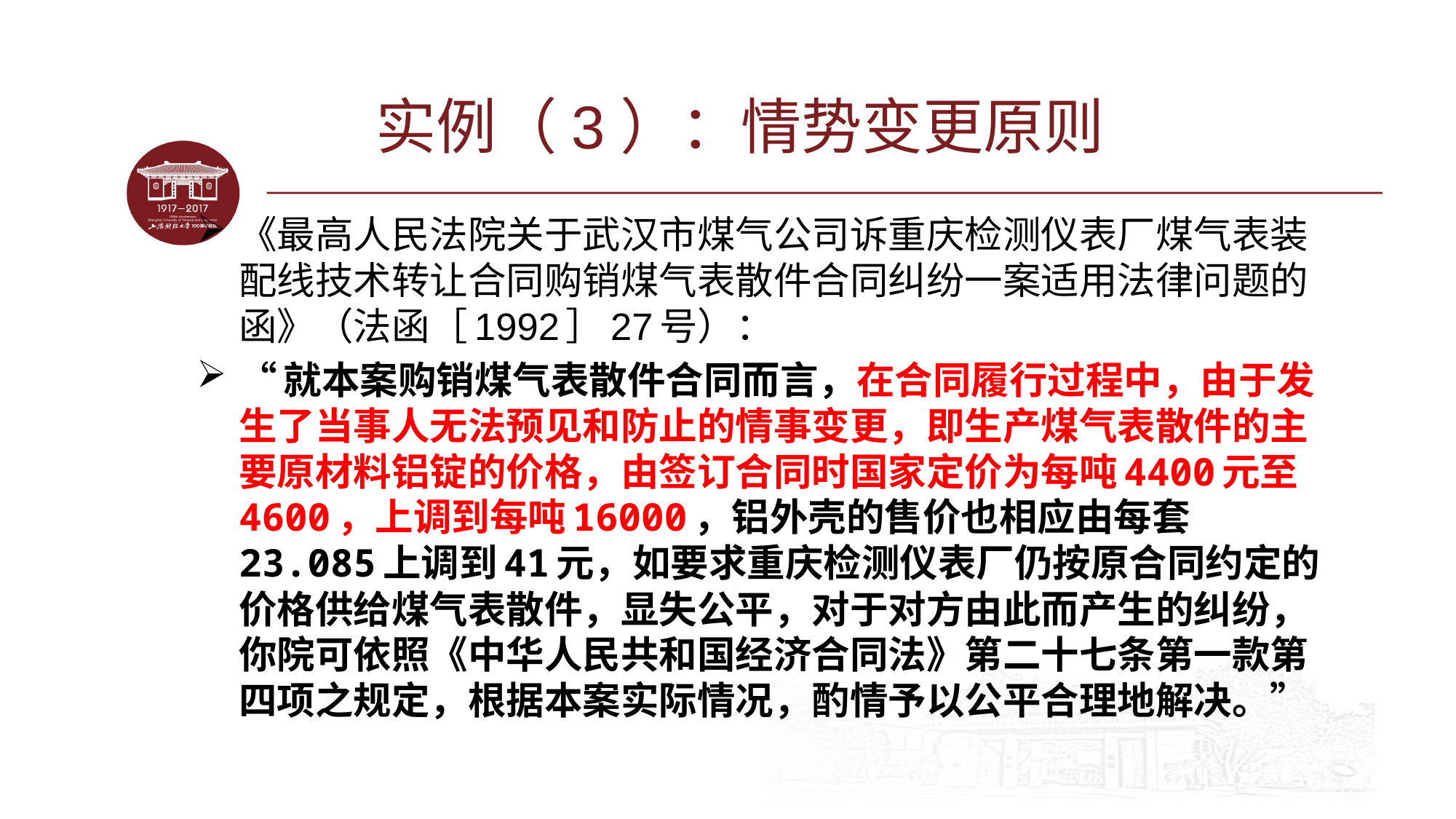

# 实例（3）：情势变更原则
《最高人民法院关于武汉市煤气公司诉重庆检测仪表厂煤气表装配线技术转让合同购销煤气表散件合同纠纷一案适用法律问题的函》（法函［1992］27号）：
“就本案购销煤气表散件合同而言，在合同履行过程中，由于发生了当事人无法预见和防止的情事变更，即生产煤气表散件的主要原材料铝锭的价格，由签订合同时国家定价为每吨4400元至4600，上调到每吨16000，铝外壳的售价也相应由每套23.085上调到41元，如要求重庆检测仪表厂仍按原合同约定的价格供给煤气表散件，显失公平，对于对方由此而产生的纠纷，你院可依照《中华人民共和国经济合同法》第二十七条第一款第四项之规定，根据本案实际情况，酌情予以公平合理地解决。”